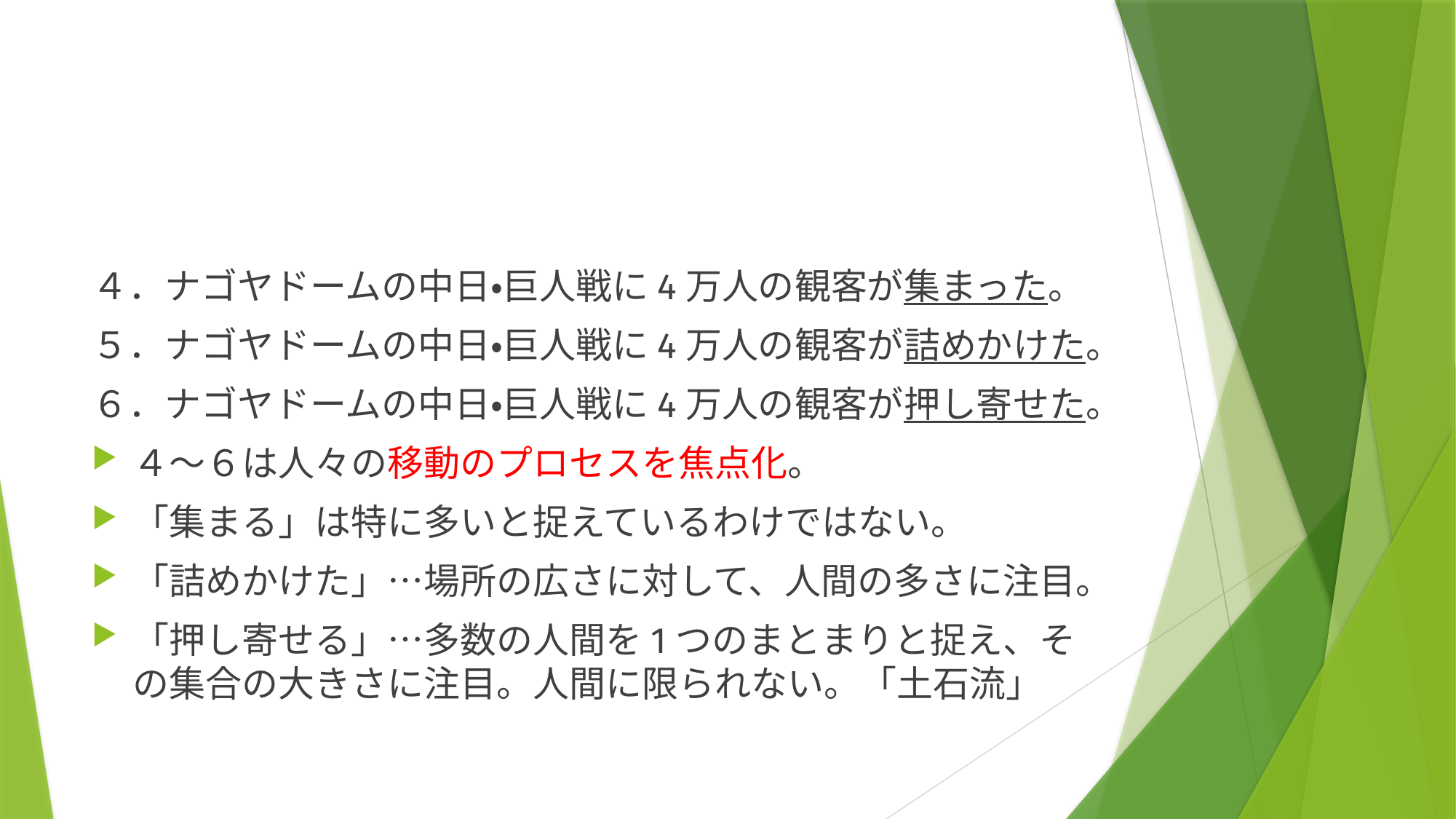

#
４．ナゴヤドームの中日・巨人戦に4万人の観客が集まった。
５．ナゴヤドームの中日・巨人戦に4万人の観客が詰めかけた。
６．ナゴヤドームの中日・巨人戦に4万人の観客が押し寄せた。
４～６は人々の移動のプロセスを焦点化。
「集まる」は特に多いと捉えているわけではない。
「詰めかけた」…場所の広さに対して、人間の多さに注目。
「押し寄せる」…多数の人間を1つのまとまりと捉え、その集合の大きさに注目。人間に限られない。「土石流」